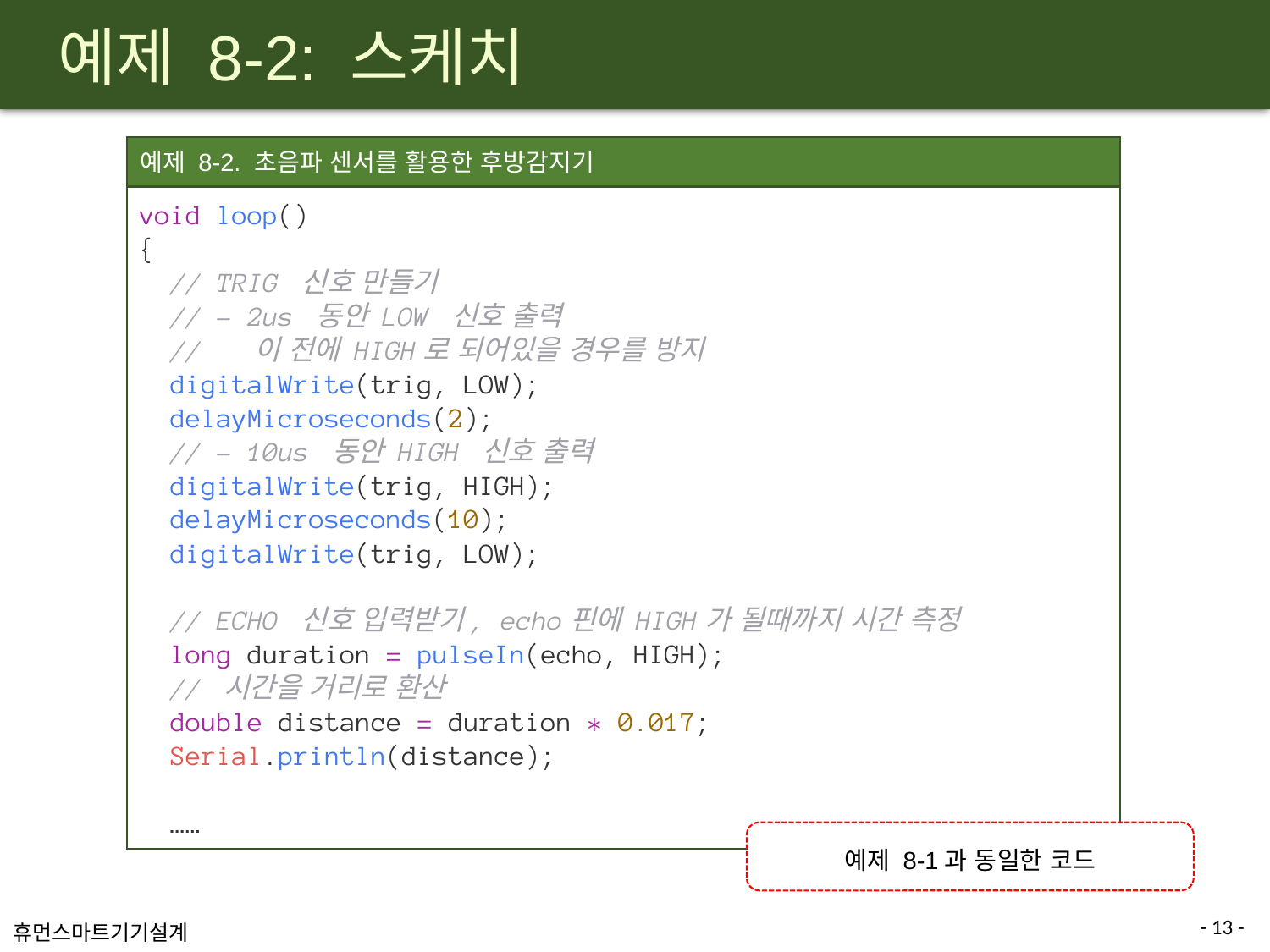

# 예제 8-2: 스케치
예제 8-2. 초음파 센서를 활용한 후방감지기
void loop()
{
  // TRIG 신호 만들기
  // - 2us 동안 LOW 신호 출력
  //   이 전에 HIGH로 되어있을 경우를 방지
  digitalWrite(trig, LOW);
  delayMicroseconds(2);
  // - 10us 동안 HIGH 신호 출력
  digitalWrite(trig, HIGH);
  delayMicroseconds(10);
  digitalWrite(trig, LOW);
  // ECHO 신호 입력받기, echo핀에 HIGH가 될때까지 시간 측정
  long duration = pulseIn(echo, HIGH);
  // 시간을 거리로 환산
  double distance = duration * 0.017;
  Serial.println(distance);

  ……
예제 8-1과 동일한 코드
- 13 -